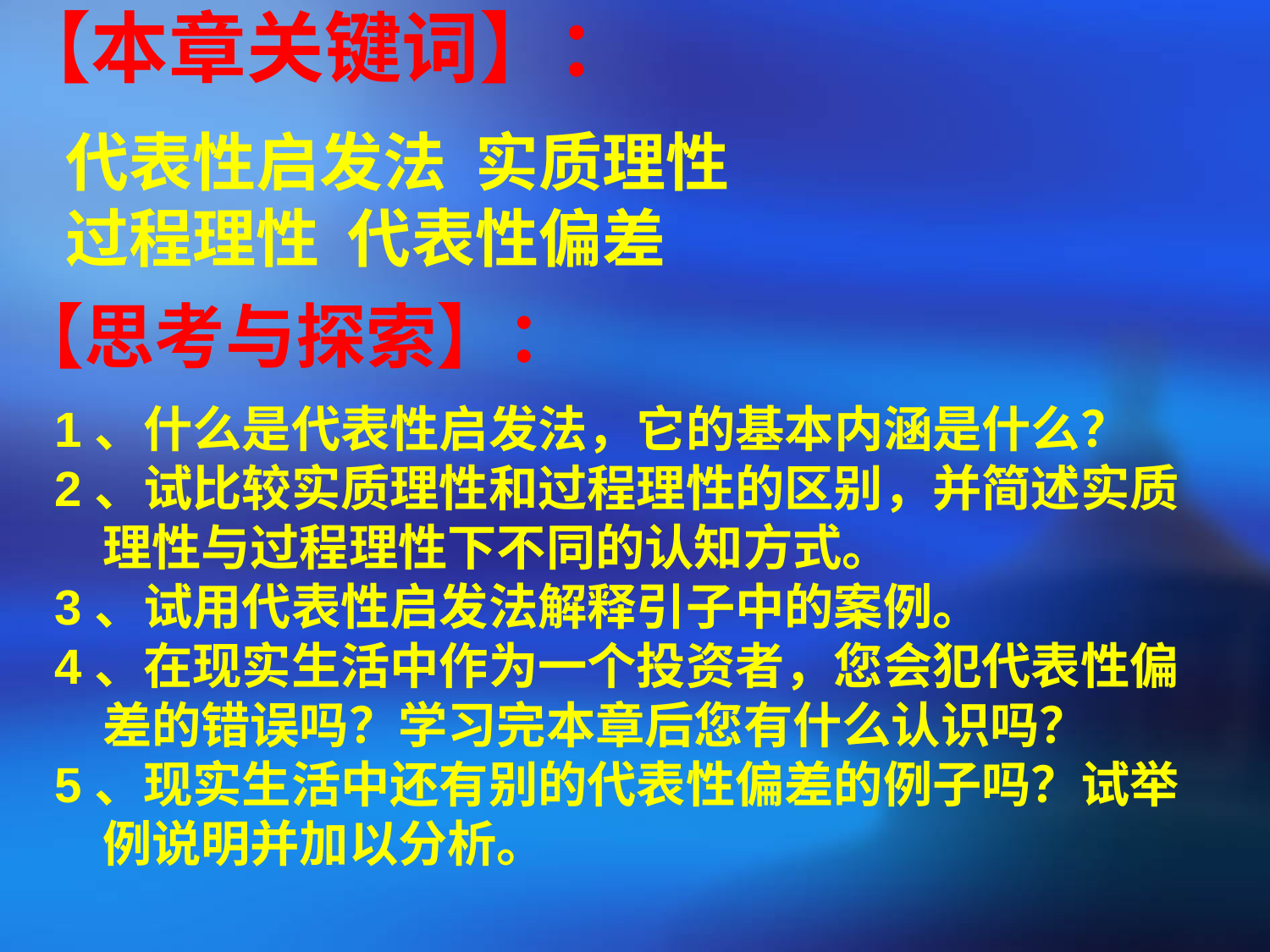

【本章关键词】：
代表性启发法  实质理性
过程理性  代表性偏差
【思考与探索】：
1、什么是代表性启发法，它的基本内涵是什么？
2、试比较实质理性和过程理性的区别，并简述实质理性与过程理性下不同的认知方式。
3、试用代表性启发法解释引子中的案例。
4、在现实生活中作为一个投资者，您会犯代表性偏差的错误吗？学习完本章后您有什么认识吗？
5、现实生活中还有别的代表性偏差的例子吗？试举例说明并加以分析。